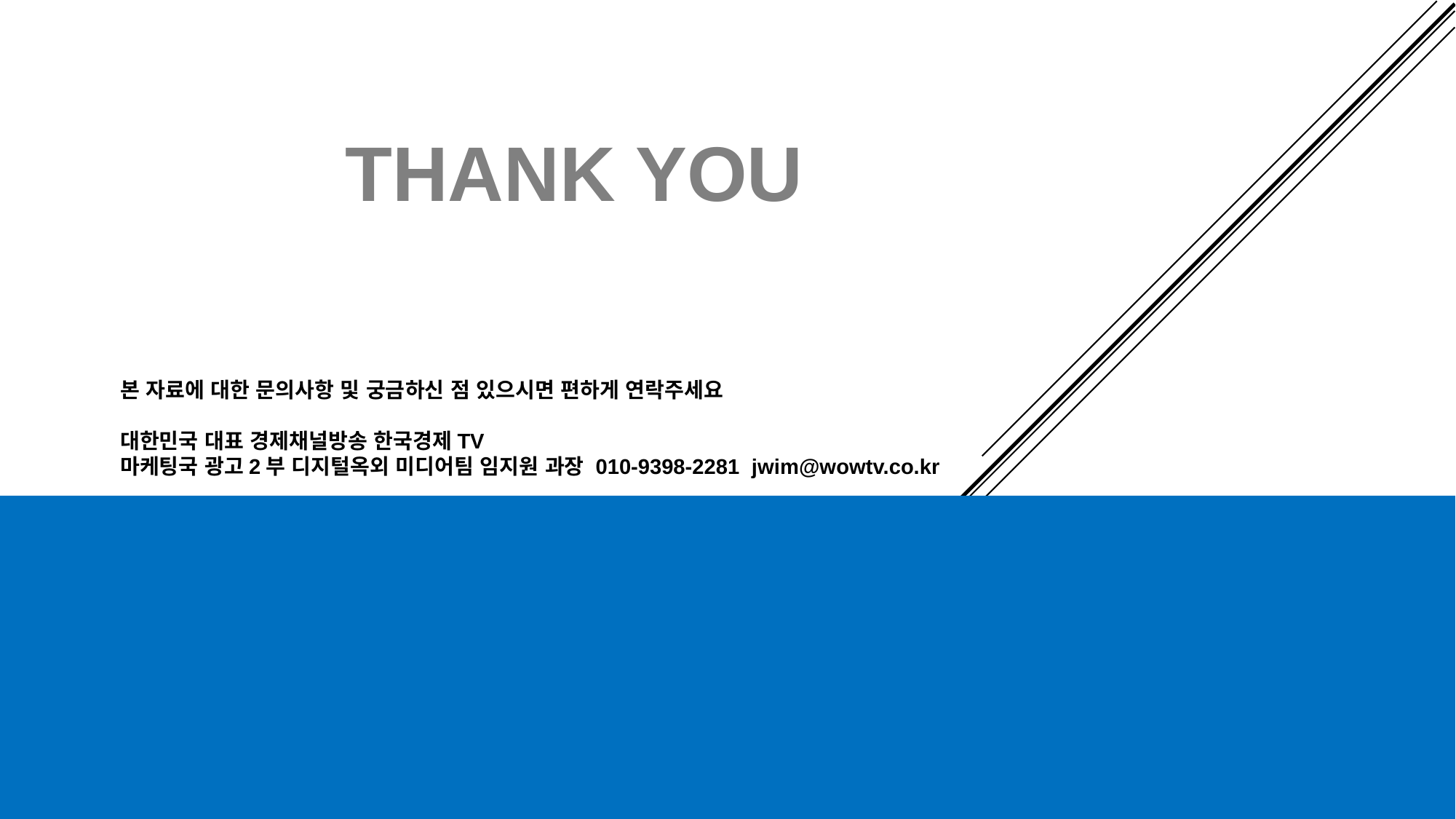

THANK YOU
본 자료에 대한 문의사항 및 궁금하신 점 있으시면 편하게 연락주세요

대한민국 대표 경제채널방송 한국경제TV
마케팅국 광고2부 디지털옥외 미디어팀 임지원 과장 010-9398-2281  jwim@wowtv.co.kr